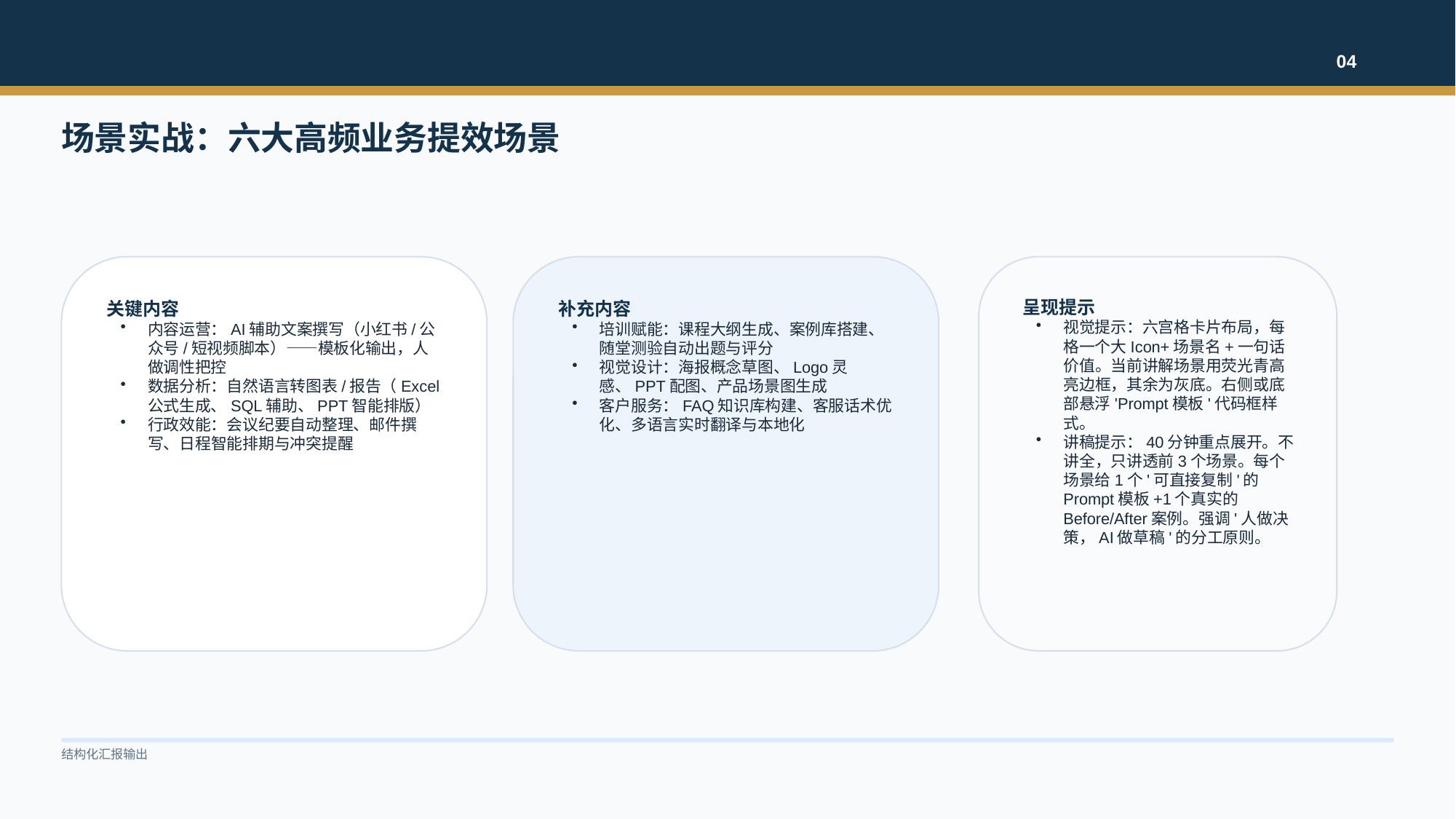

04

场景实战：六大高频业务提效场景
关键内容
内容运营：AI辅助文案撰写（小红书/公众号/短视频脚本）——模板化输出，人做调性把控
数据分析：自然语言转图表/报告（Excel公式生成、SQL辅助、PPT智能排版）
行政效能：会议纪要自动整理、邮件撰写、日程智能排期与冲突提醒
补充内容
培训赋能：课程大纲生成、案例库搭建、随堂测验自动出题与评分
视觉设计：海报概念草图、Logo灵感、PPT配图、产品场景图生成
客户服务：FAQ知识库构建、客服话术优化、多语言实时翻译与本地化
呈现提示
视觉提示：六宫格卡片布局，每格一个大Icon+场景名+一句话价值。当前讲解场景用荧光青高亮边框，其余为灰底。右侧或底部悬浮'Prompt模板'代码框样式。
讲稿提示：40分钟重点展开。不讲全，只讲透前3个场景。每个场景给1个'可直接复制'的Prompt模板+1个真实的Before/After案例。强调'人做决策，AI做草稿'的分工原则。

结构化汇报输出